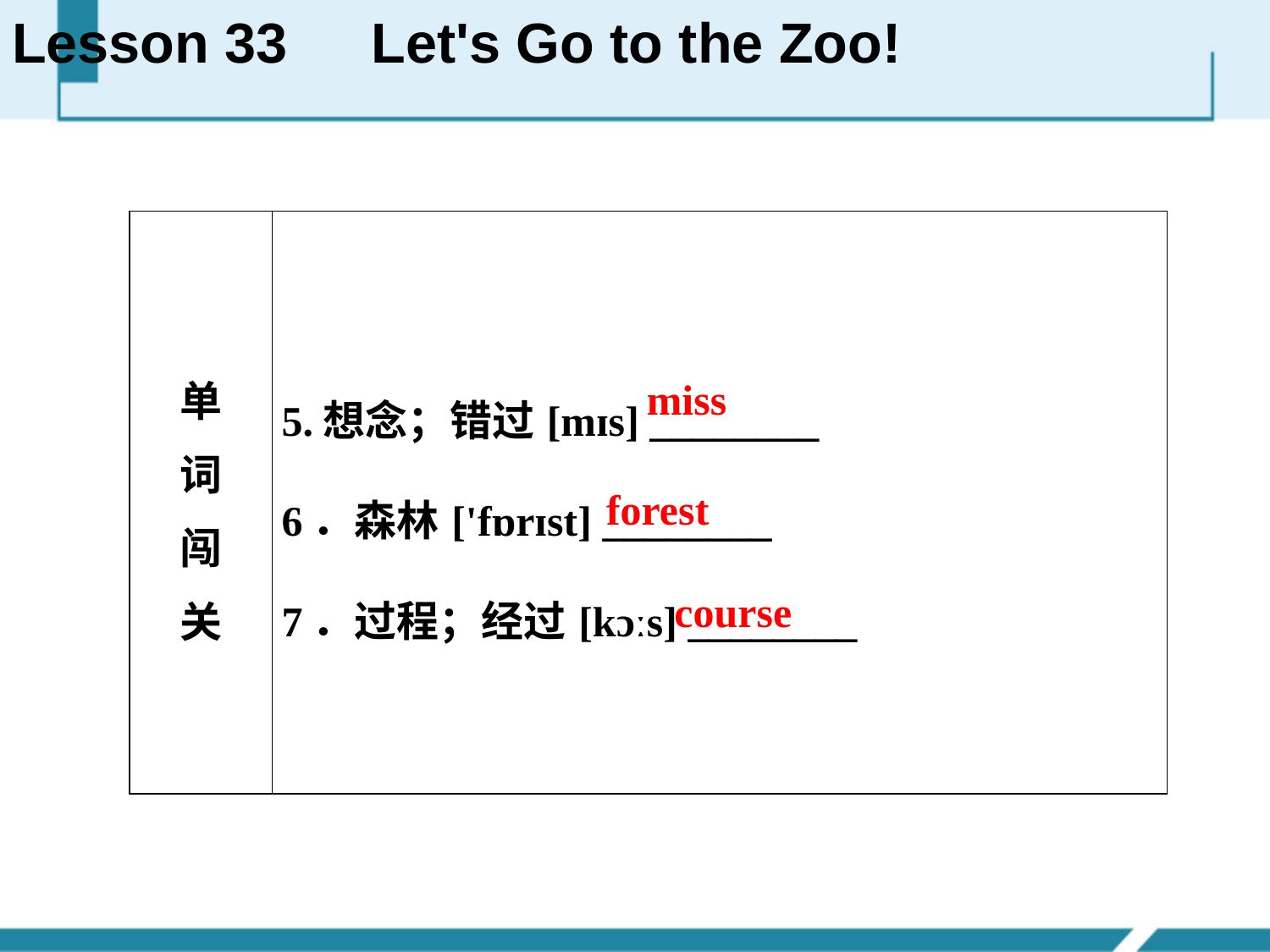

Lesson 33　Let's Go to the Zoo!
| 单 词 闯 关 | 5.想念；错过[mɪs] \_\_\_\_\_\_\_\_ 6．森林['fɒrɪst] \_\_\_\_\_\_\_\_ 7．过程；经过[kɔːs] \_\_\_\_\_\_\_\_ |
| --- | --- |
miss

forest
course